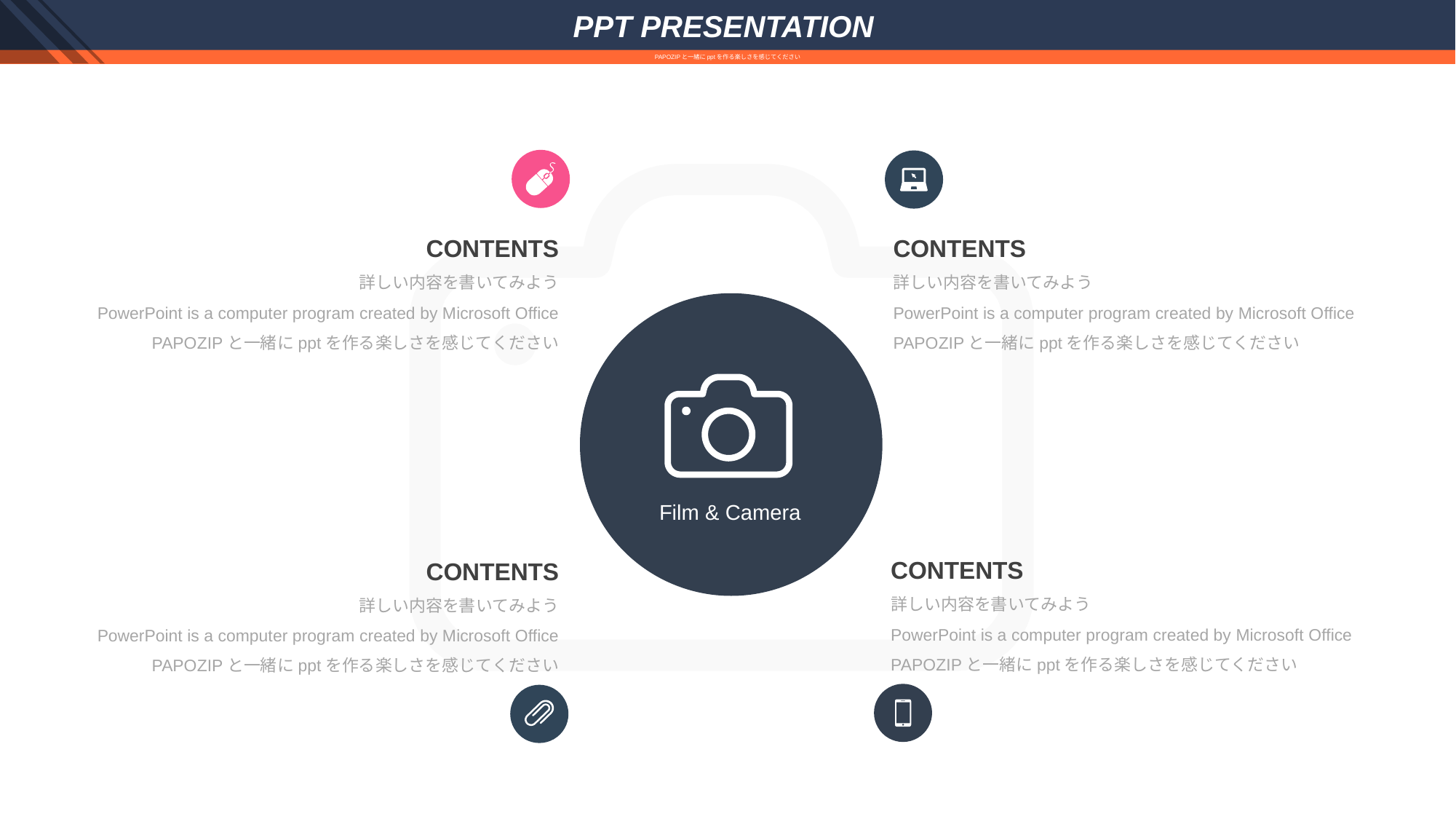

PPT PRESENTATION

PAPOZIPと一緒にpptを作る楽しさを感じてください

CONTENTS
詳しい内容を書いてみよう
PowerPoint is a computer program created by Microsoft Office
PAPOZIPと一緒にpptを作る楽しさを感じてください
CONTENTS
詳しい内容を書いてみよう
PowerPoint is a computer program created by Microsoft Office
PAPOZIPと一緒にpptを作る楽しさを感じてください

Film & Camera
CONTENTS
詳しい内容を書いてみよう
PowerPoint is a computer program created by Microsoft Office
PAPOZIPと一緒にpptを作る楽しさを感じてください
CONTENTS
詳しい内容を書いてみよう
PowerPoint is a computer program created by Microsoft Office
PAPOZIPと一緒にpptを作る楽しさを感じてください